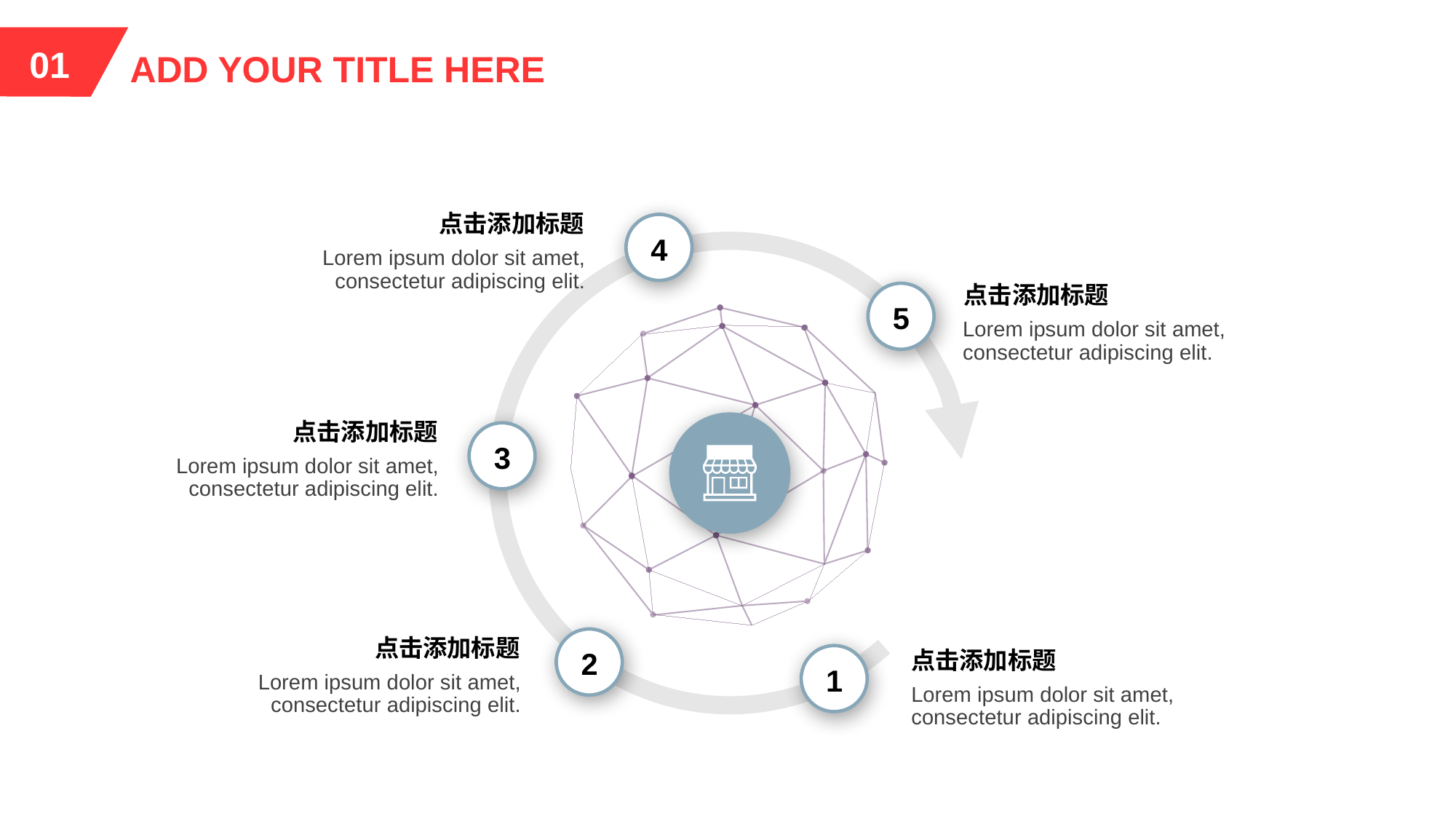

01.
ADD YOUR TITLE HERE
点击添加标题
Lorem ipsum dolor sit amet, consectetur adipiscing elit.

4

点击添加标题
Lorem ipsum dolor sit amet, consectetur adipiscing elit.

5

点击添加标题
Lorem ipsum dolor sit amet, consectetur adipiscing elit.

3
点击添加标题
Lorem ipsum dolor sit amet, consectetur adipiscing elit.

2
点击添加标题
Lorem ipsum dolor sit amet, consectetur adipiscing elit.

1